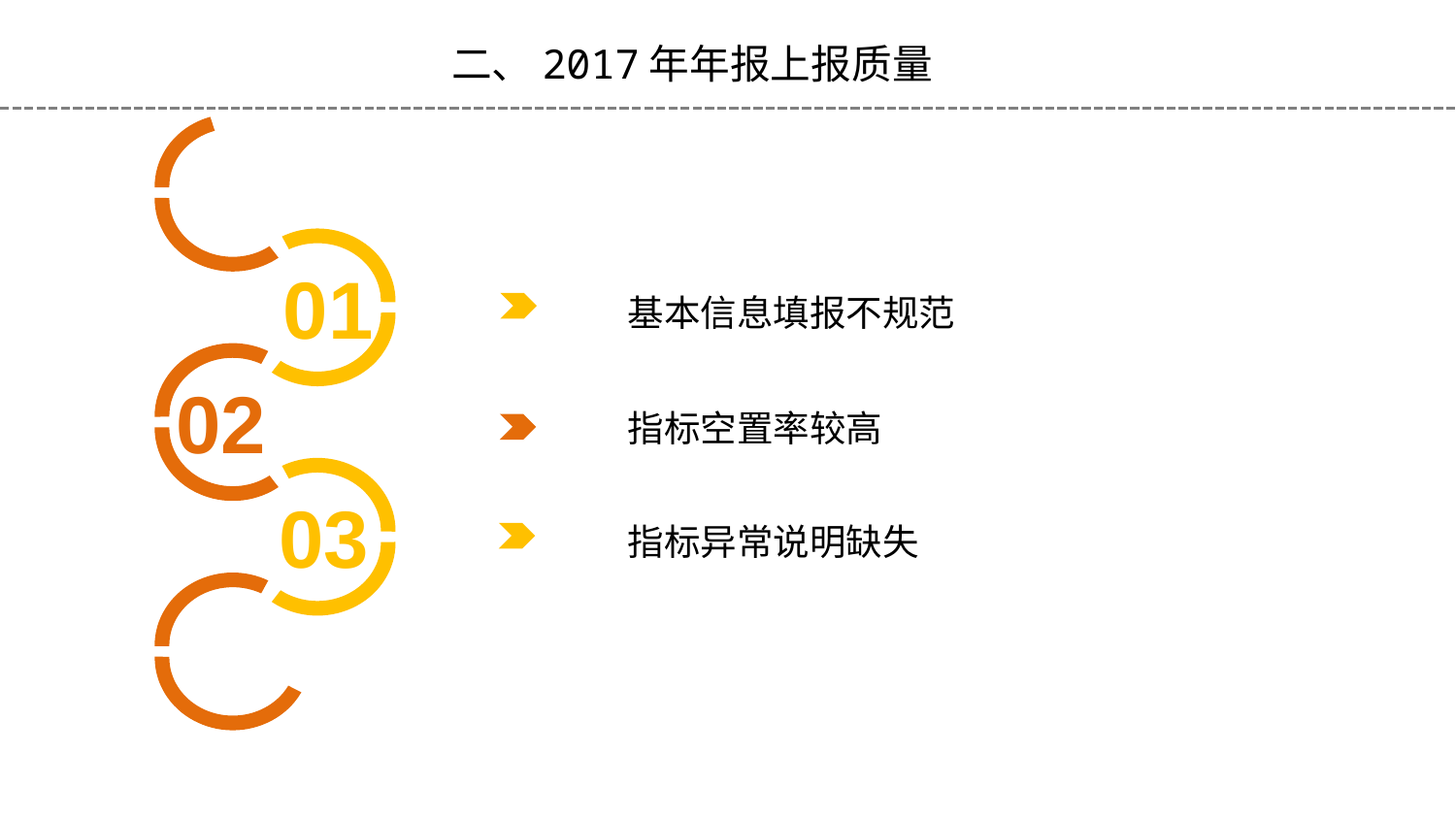

二、2017年年报上报质量

01

02

03

基本信息填报不规范
指标空置率较高
指标异常说明缺失
7